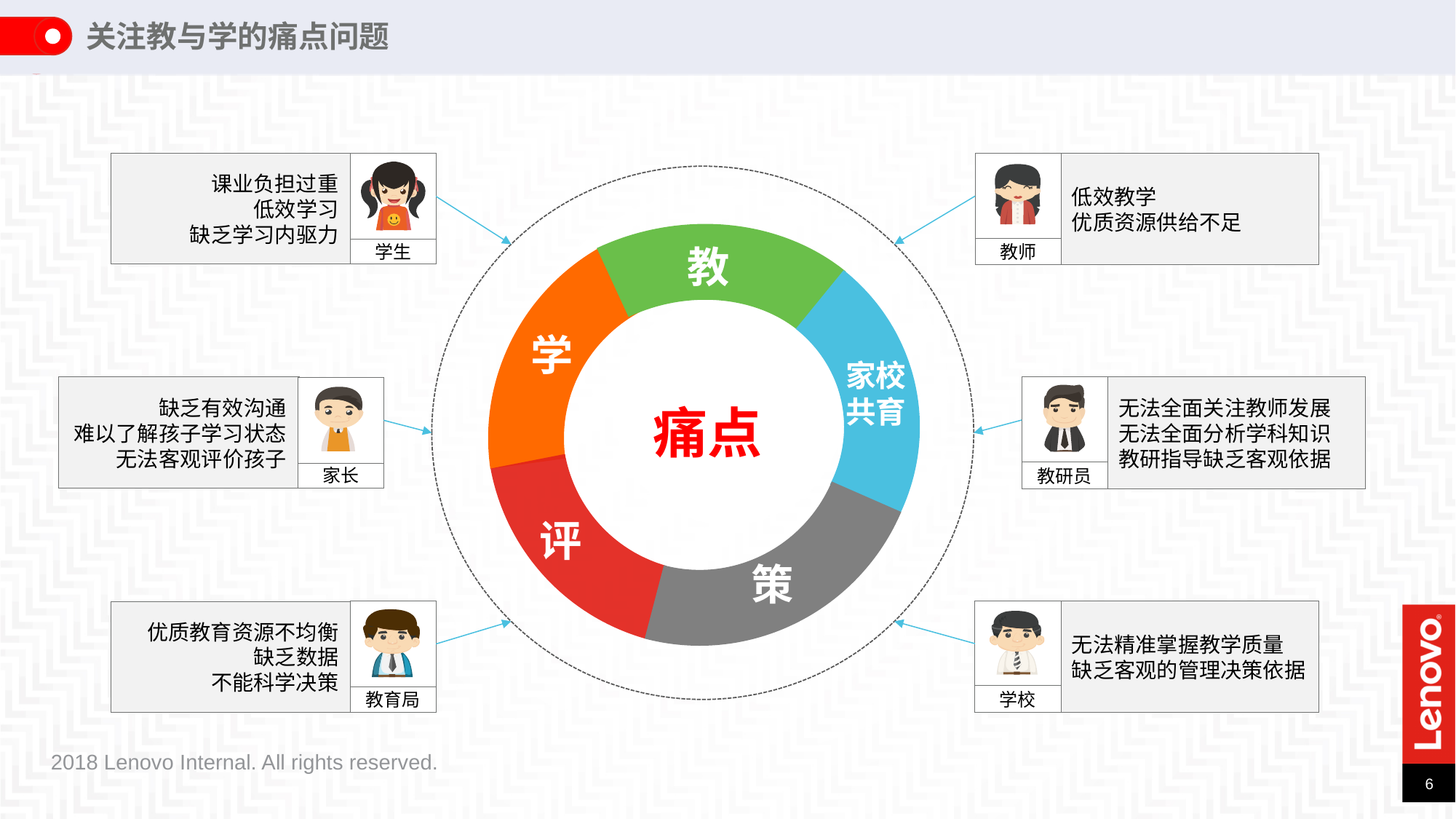

关注教与学的痛点问题
课业负担过重
低效学习
缺乏学习内驱力

学生

低效教学
优质资源供给不足

教师

教
教

家校
共育
学
学
家校
共育
痛点
评
评
策
缺乏有效沟通
难以了解孩子学习状态
无法客观评价孩子

家长

无法全面关注教师发展
无法全面分析学科知识
教研指导缺乏客观依据

教研员

无法精准掌握教学质量
缺乏客观的管理决策依据

学校

优质教育资源不均衡
缺乏数据
不能科学决策

教育局